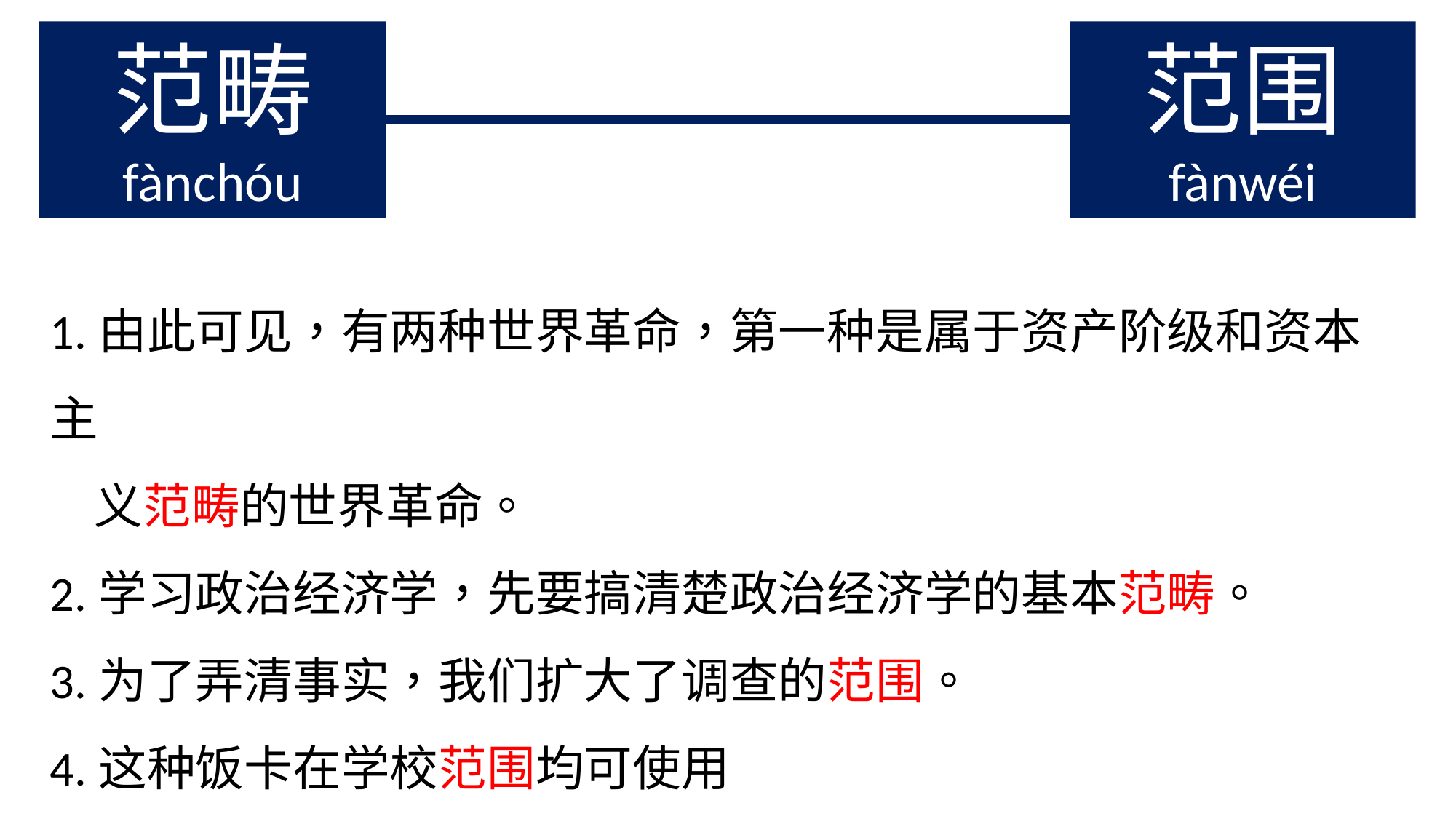

范畴
fànchóu
范围
fànwéi
1.由此可见，有两种世界革命，第一种是属于资产阶级和资本主
   义范畴的世界革命。
2.学习政治经济学，先要搞清楚政治经济学的基本范畴。
3.为了弄清事实，我们扩大了调查的范围。
4.这种饭卡在学校范围均可使用